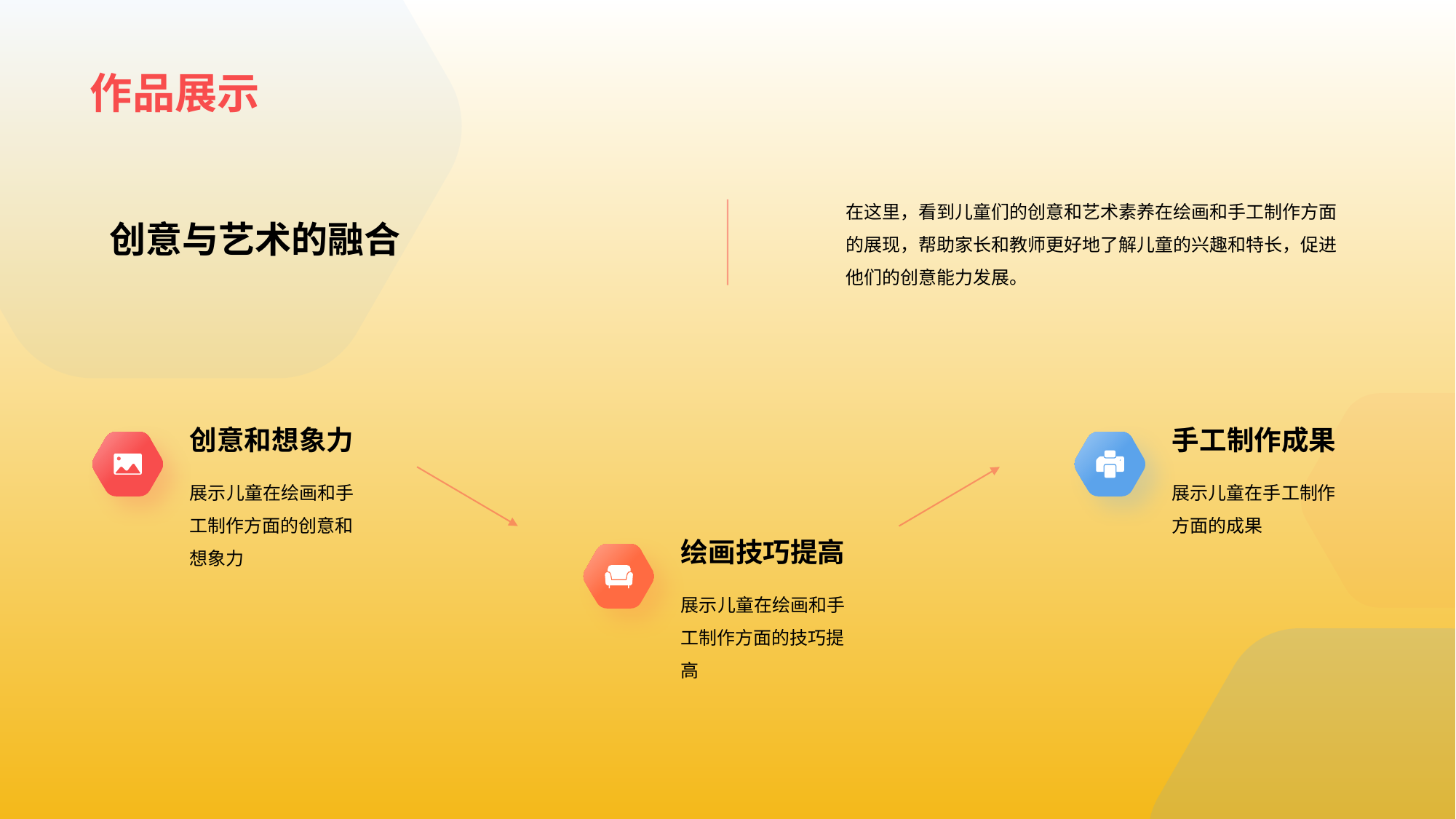

# 作 品展示
创意与 艺术的融合
在这里，看到儿童们的创意和艺术素养在绘画和手工制作方面 的展现，帮助家长和教师更好地了解儿童的兴趣和特长，促进他们的创意能力发展。
创意和 想象力

展示 儿童在绘画和手工制作方面的创意和想象力
手 工制作成果

展示儿童在手 工制作方面的成果
绘 画技巧提高

展示 儿童在绘画和手工制作方面的技巧提高